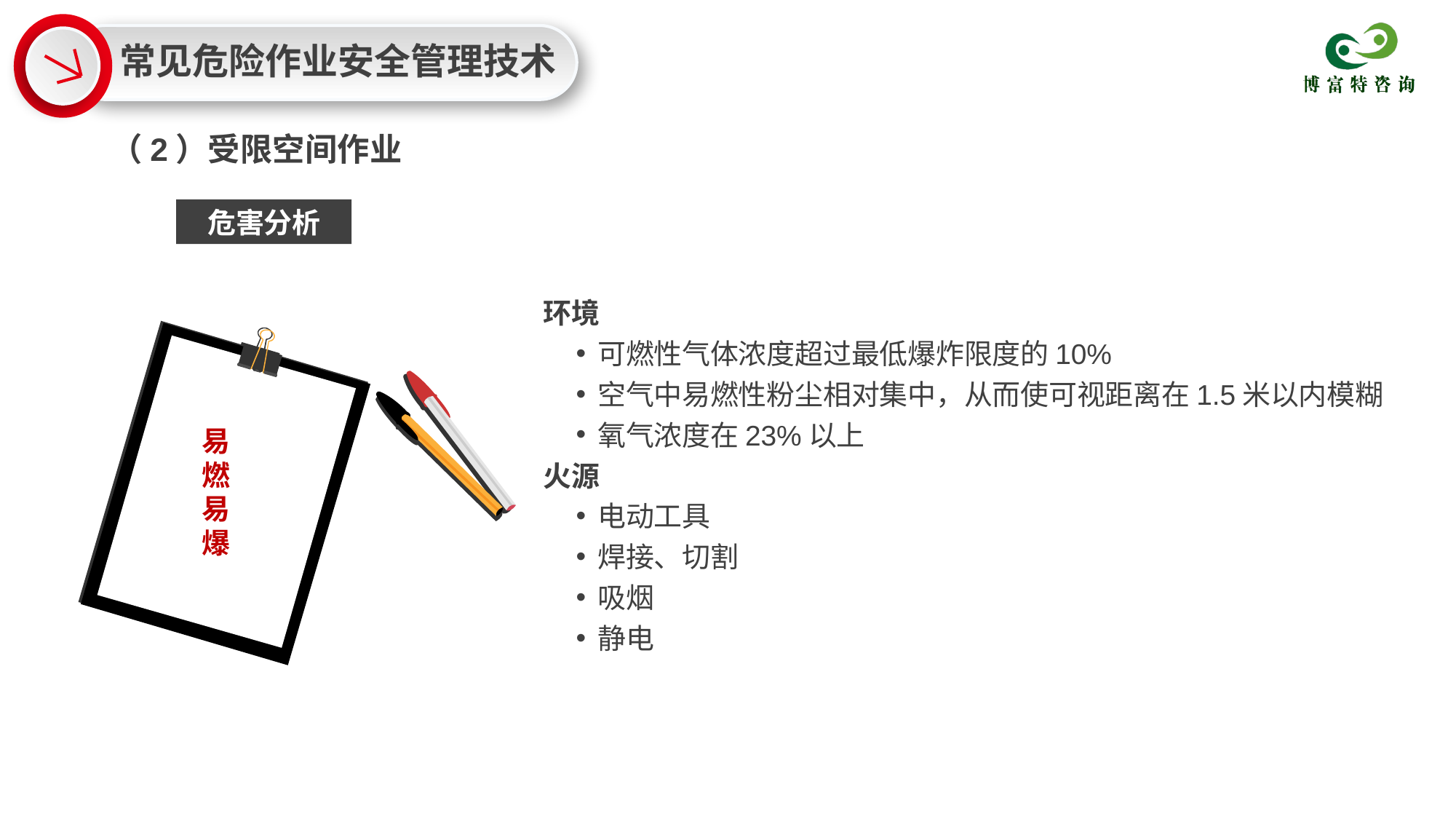

常见危险作业安全管理技术
（2）受限空间作业
危害分析
环境
可燃性气体浓度超过最低爆炸限度的10%
空气中易燃性粉尘相对集中，从而使可视距离在1.5米以内模糊
氧气浓度在23%以上
火源
电动工具
焊接、切割
吸烟
静电

易燃易爆